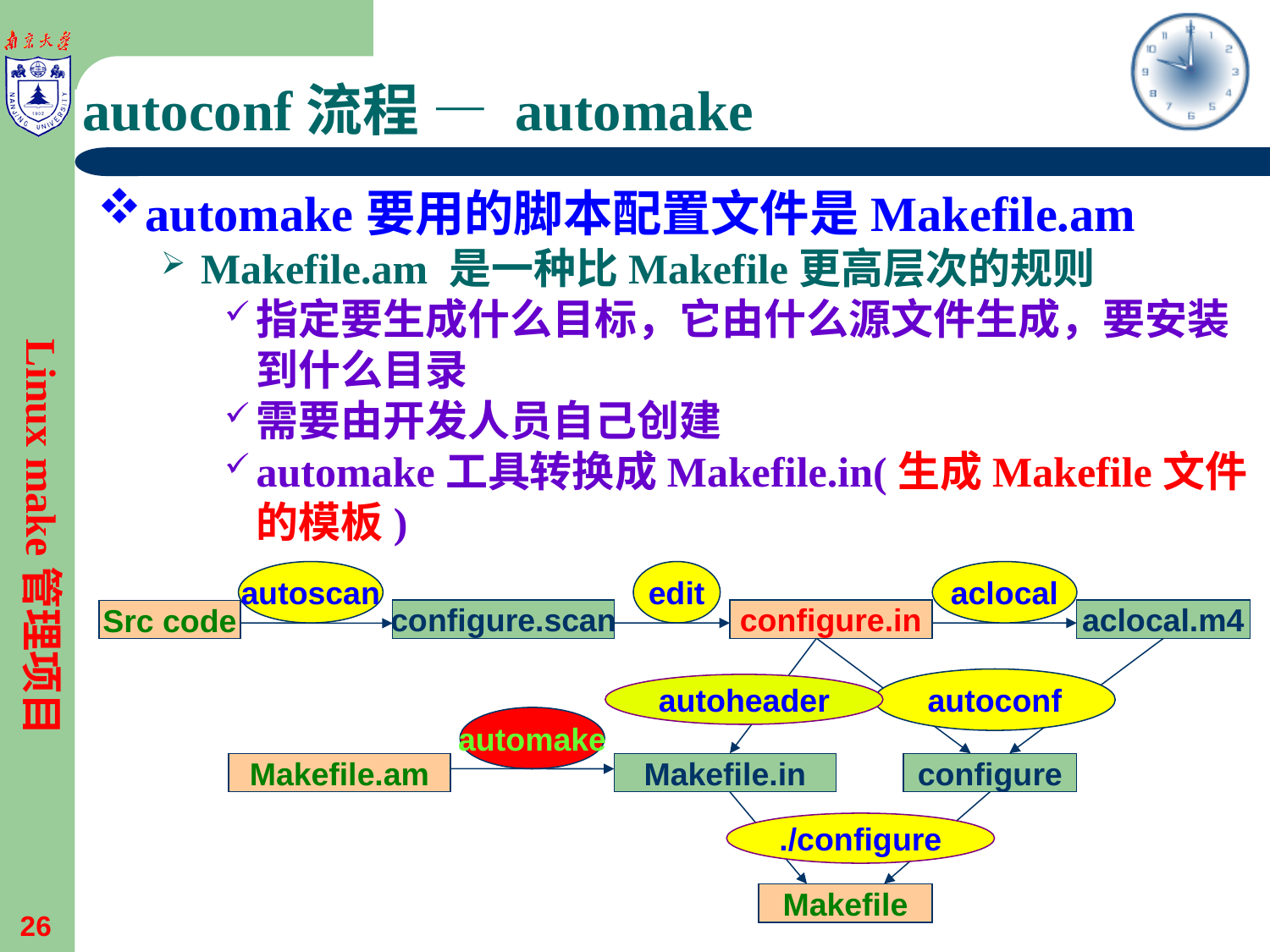

# autoconf流程 — automake
automake要用的脚本配置文件是Makefile.am
Makefile.am 是一种比Makefile更高层次的规则
指定要生成什么目标，它由什么源文件生成，要安装到什么目录
需要由开发人员自己创建
automake工具转换成Makefile.in(生成Makefile文件的模板)
Linux make管理项目
autoscan
edit
aclocal
configure.scan
configure.in
aclocal.m4
Src code

autoconf
automake
Makefile.am
Makefile.in
configure

Makefile
autoheader
./configure
26